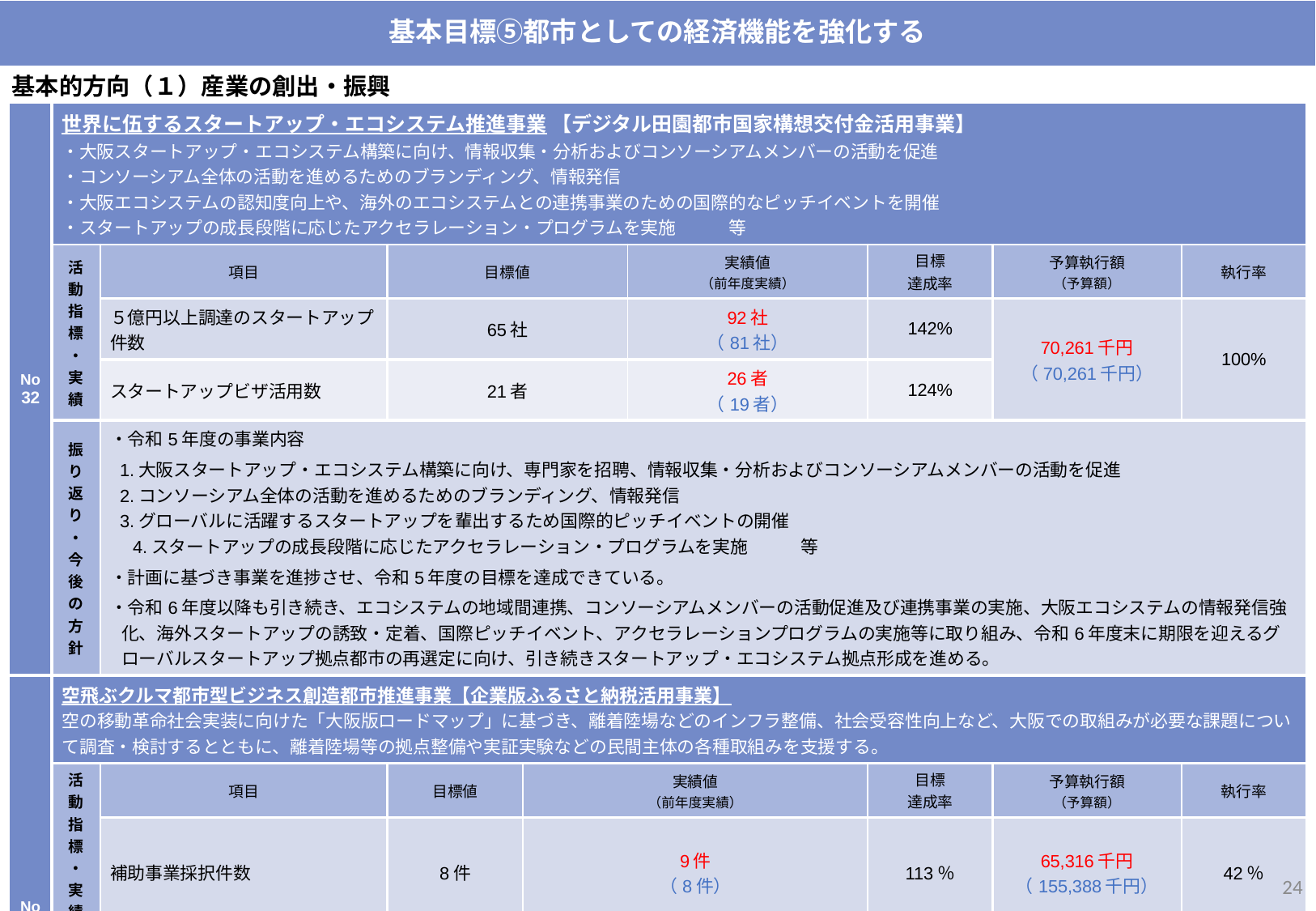

基本目標⑤都市としての経済機能を強化する
基本的方向（１）産業の創出・振興
| No32 | 世界に伍するスタートアップ・エコシステム推進事業 【デジタル田園都市国家構想交付金活用事業】 ・大阪スタートアップ・エコシステム構築に向け、情報収集・分析およびコンソーシアムメンバーの活動を促進 ・コンソーシアム全体の活動を進めるためのブランディング、情報発信 ・大阪エコシステムの認知度向上や、海外のエコシステムとの連携事業のための国際的なピッチイベントを開催 ・スタートアップの成長段階に応じたアクセラレーション・プログラムを実施　　　等 |  |  |  |  |  |  |  |
| --- | --- | --- | --- | --- | --- | --- | --- | --- |
|  | 活動指標・実績 | 項目 | 目標値 |  | 実績値 （前年度実績） | 目標 達成率 | 予算執行額 （予算額） | 執行率 |
|  |  | ５億円以上調達のスタートアップ件数 | 65社 |  | 92社 （81社） | 142% | 70,261千円 （70,261千円） | 100% |
|  |  | スタートアップビザ活用数 | 21者 |  | 26者 （19者） | 124% |  |  |
|  | 振り返り・今後の方針 | ・令和5年度の事業内容 1.大阪スタートアップ・エコシステム構築に向け、専門家を招聘、情報収集・分析およびコンソーシアムメンバーの活動を促進 2.コンソーシアム全体の活動を進めるためのブランディング、情報発信 3.グローバルに活躍するスタートアップを輩出するため国際的ピッチイベントの開催 　4.スタートアップの成長段階に応じたアクセラレーション・プログラムを実施　　　等 ・計画に基づき事業を進捗させ、令和5年度の目標を達成できている。 ・令和6年度以降も引き続き、エコシステムの地域間連携、コンソーシアムメンバーの活動促進及び連携事業の実施、大阪エコシステムの情報発信強化、海外スタートアップの誘致・定着、国際ピッチイベント、アクセラレーションプログラムの実施等に取り組み、令和6年度末に期限を迎えるグローバルスタートアップ拠点都市の再選定に向け、引き続きスタートアップ・エコシステム拠点形成を進める。 |  |  |  |  |  |  |
| No 33 | 空飛ぶクルマ都市型ビジネス創造都市推進事業【企業版ふるさと納税活用事業】 空の移動革命社会実装に向けた「大阪版ロードマップ」に基づき、離着陸場などのインフラ整備、社会受容性向上など、大阪での取組みが必要な課題について調査・検討するとともに、離着陸場等の拠点整備や実証実験などの民間主体の各種取組みを支援する。 |  |  |  |  |  |  |  |
|  | 活動指標・実績 | 項目 | 目標値 | 実績値 （前年度実績） |  | 目標 達成率 | 予算執行額 （予算額） | 執行率 |
|  |  | 補助事業採択件数 | 8件 | 9件 （8件） |  | 113％ | 65,316千円 （155,388千円） | 42％ |
|  | 振り返り・ 今後の方針 | ・大阪での空飛ぶクルマ実現に向けた「大阪版ロードマップ」（令和４年３月策定）に基づき、令和５年度は、離着陸場関連ビジネスへの参入促進や社会受容性の向上に向けた取組みを実施するとともに、離着陸場等の拠点整備や実証実験などの民間事業者主体の取組みを支援した。 ・補助事業については、事業者において施設整備計画の検討や関係者間の調整に期間を要したことから、予算執行率が70%未満となっている。 ※令和５年度企業版ふるさと納税額：8,000千円 |  |  |  |  |  |  |
24